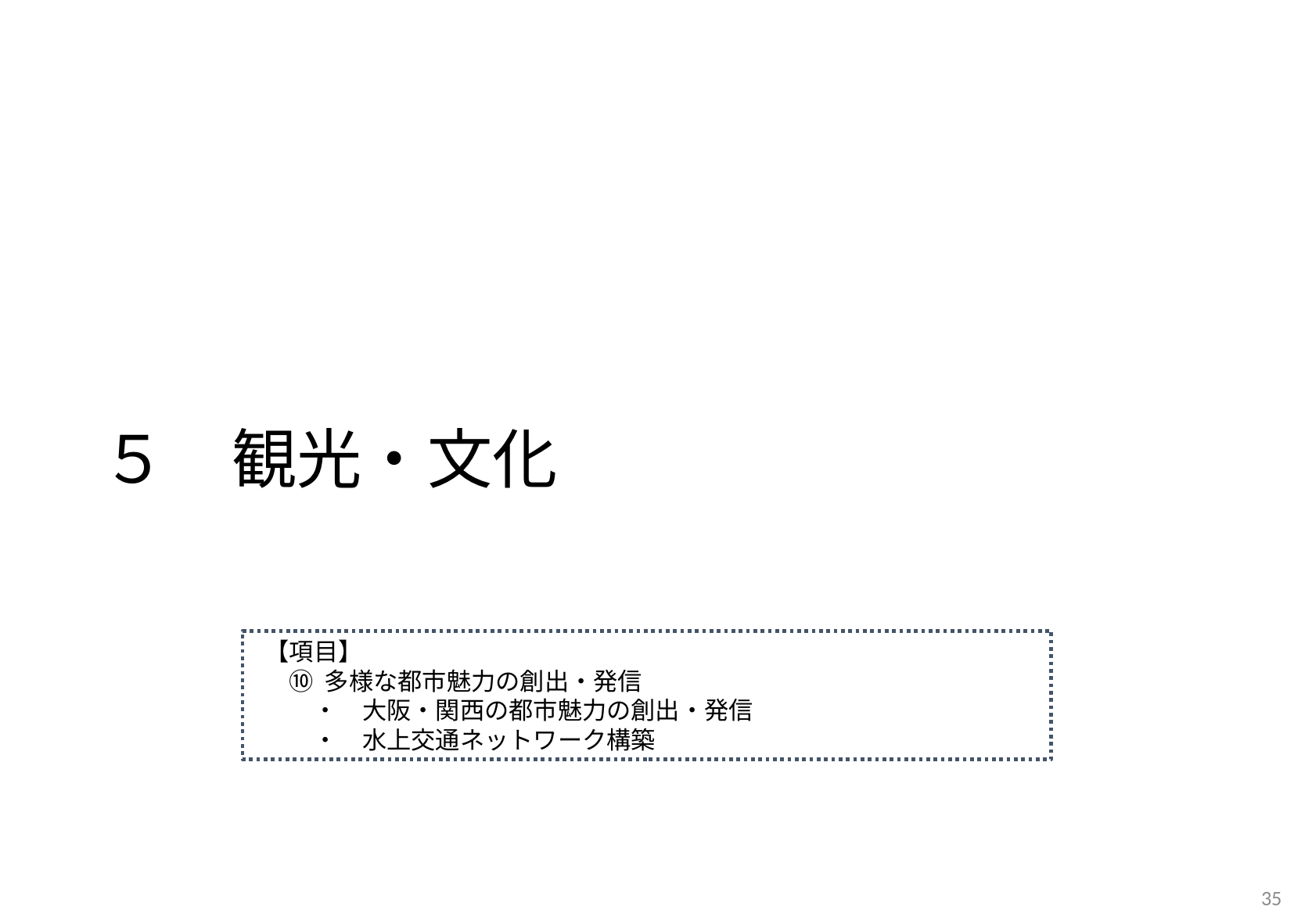

５　観光・文化
【項目】
⑩ 多様な都市魅力の創出・発信
　・　大阪・関西の都市魅力の創出・発信
　・　水上交通ネットワーク構築
35